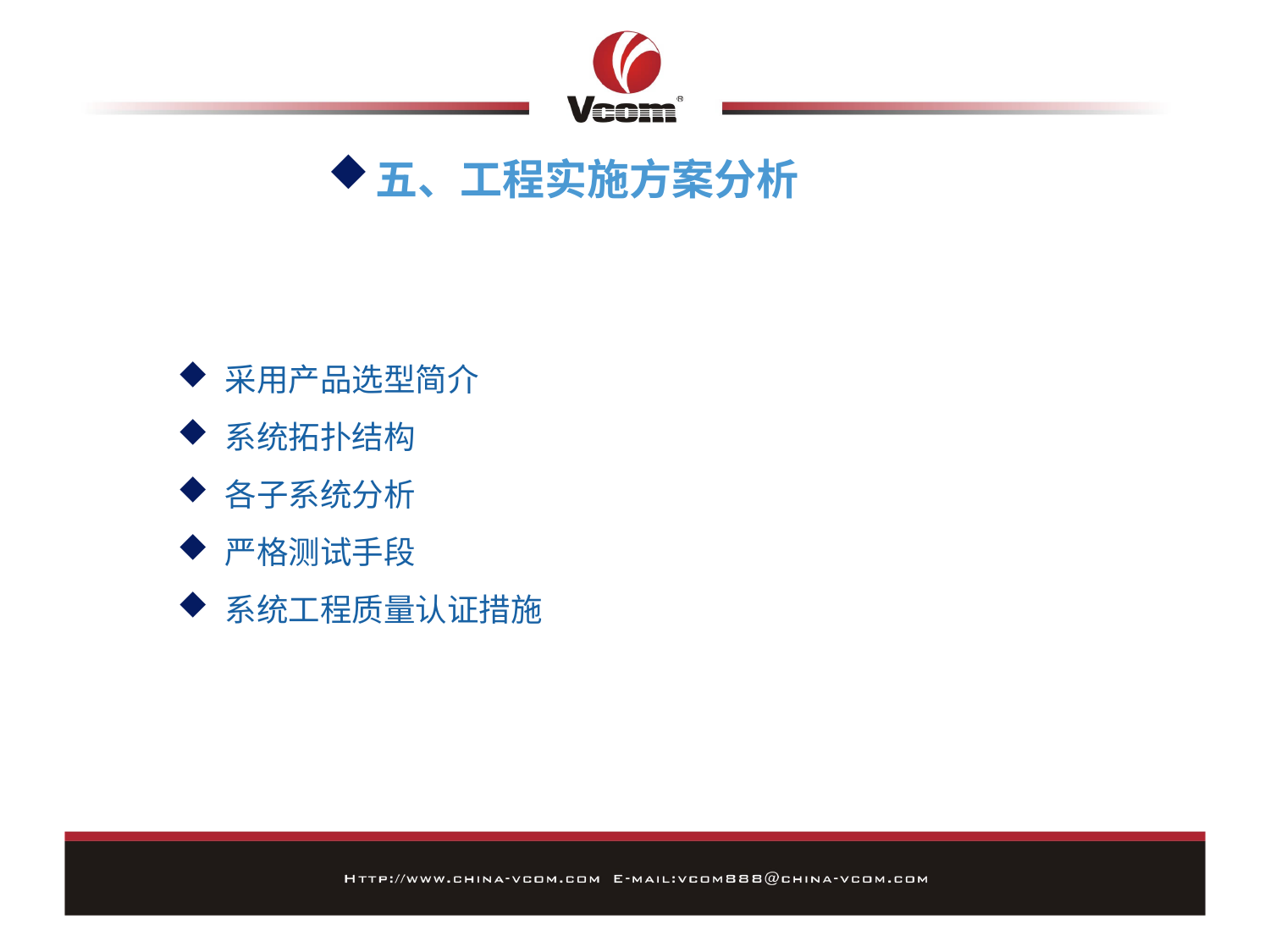

五、工程实施方案分析

采用产品选型简介
系统拓扑结构
各子系统分析
严格测试手段
系统工程质量认证措施